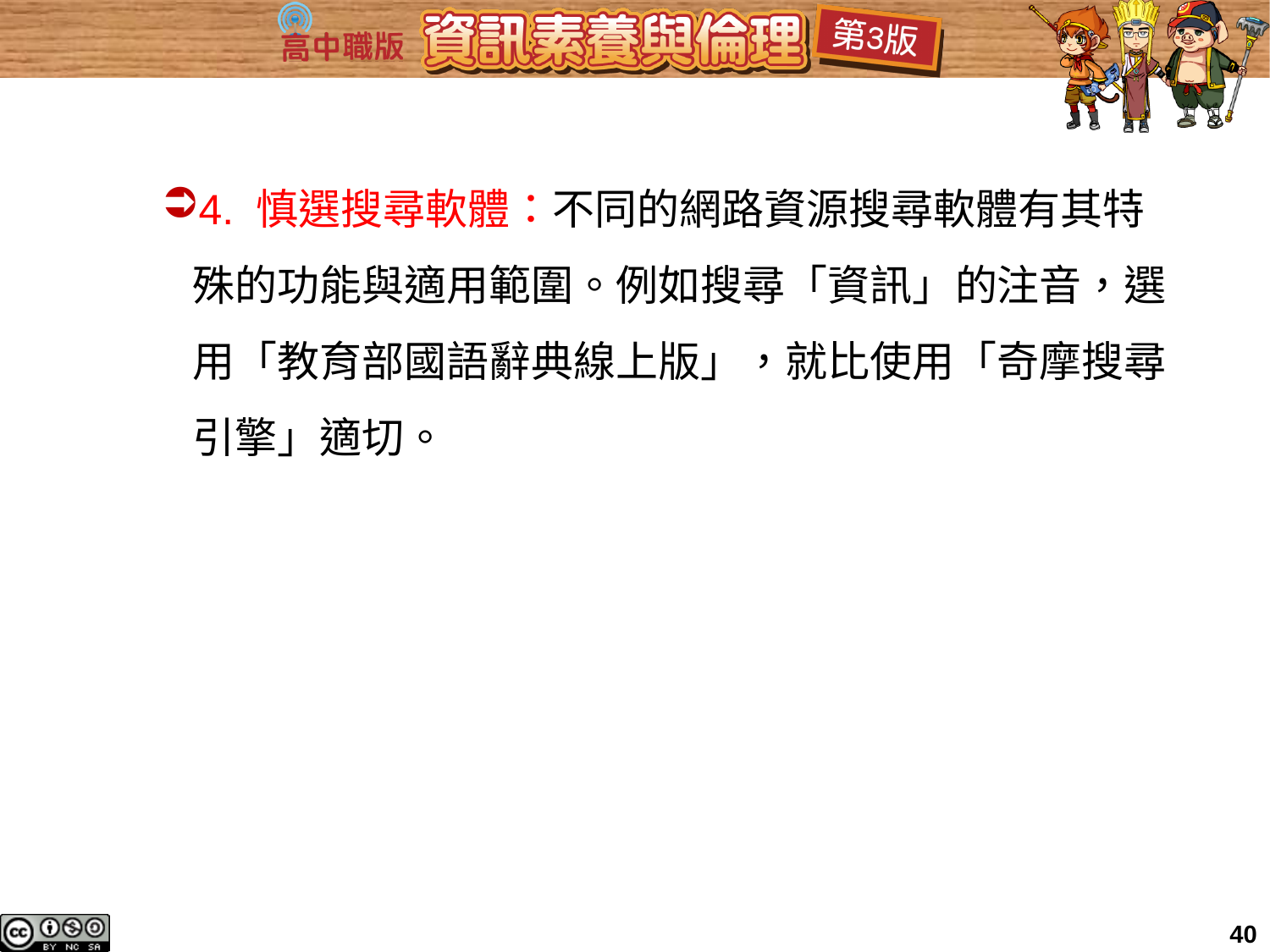

4. 慎選搜尋軟體：不同的網路資源搜尋軟體有其特殊的功能與適用範圍。例如搜尋「資訊」的注音，選用「教育部國語辭典線上版」，就比使用「奇摩搜尋引擎」適切。

40